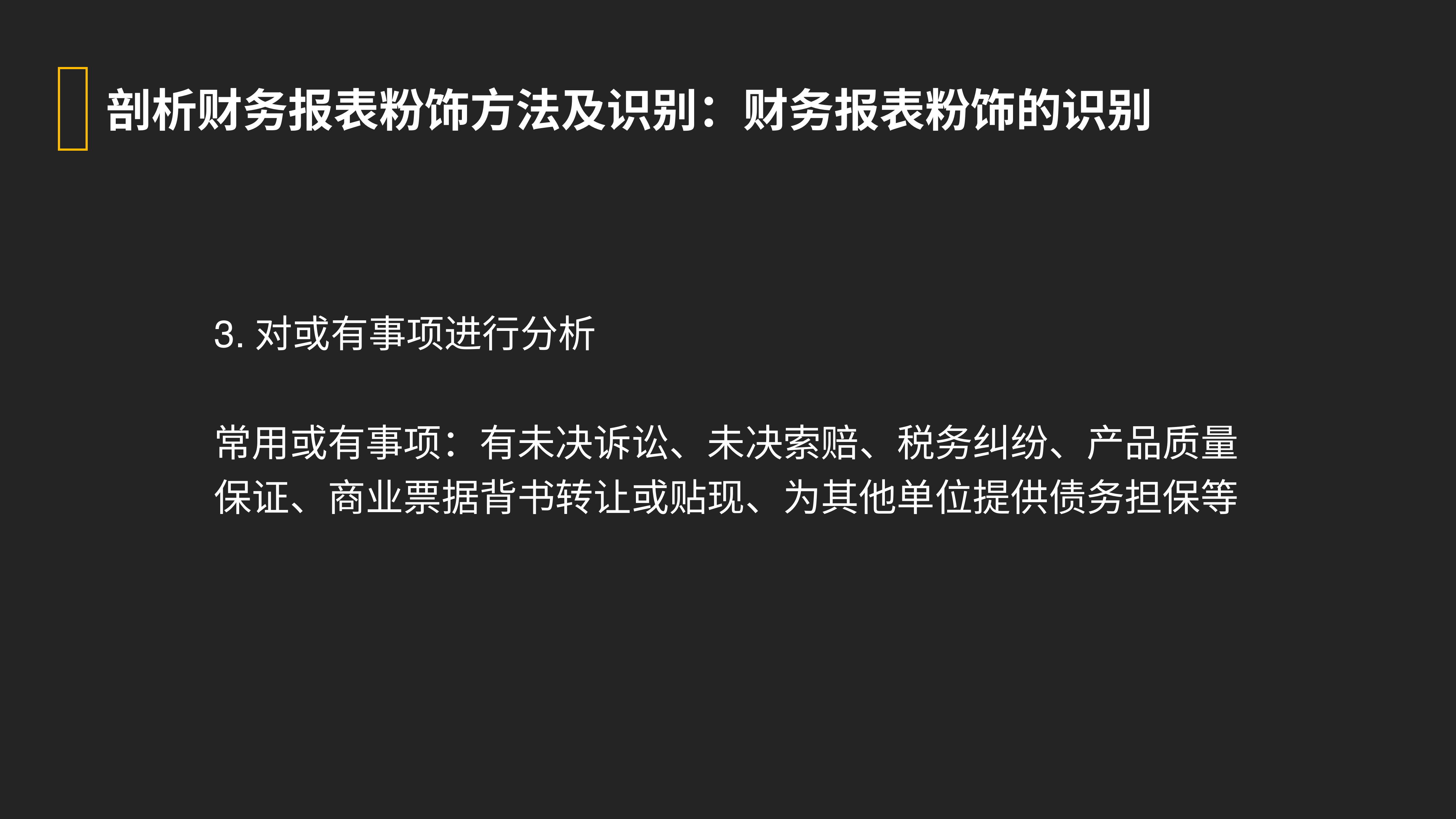

剖析财务报表粉饰方法及识别：财务报表粉饰的识别
3.对或有事项进行分析

常用或有事项：有未决诉讼、未决索赔、税务纠纷、产品质量保证、商业票据背书转让或贴现、为其他单位提供债务担保等